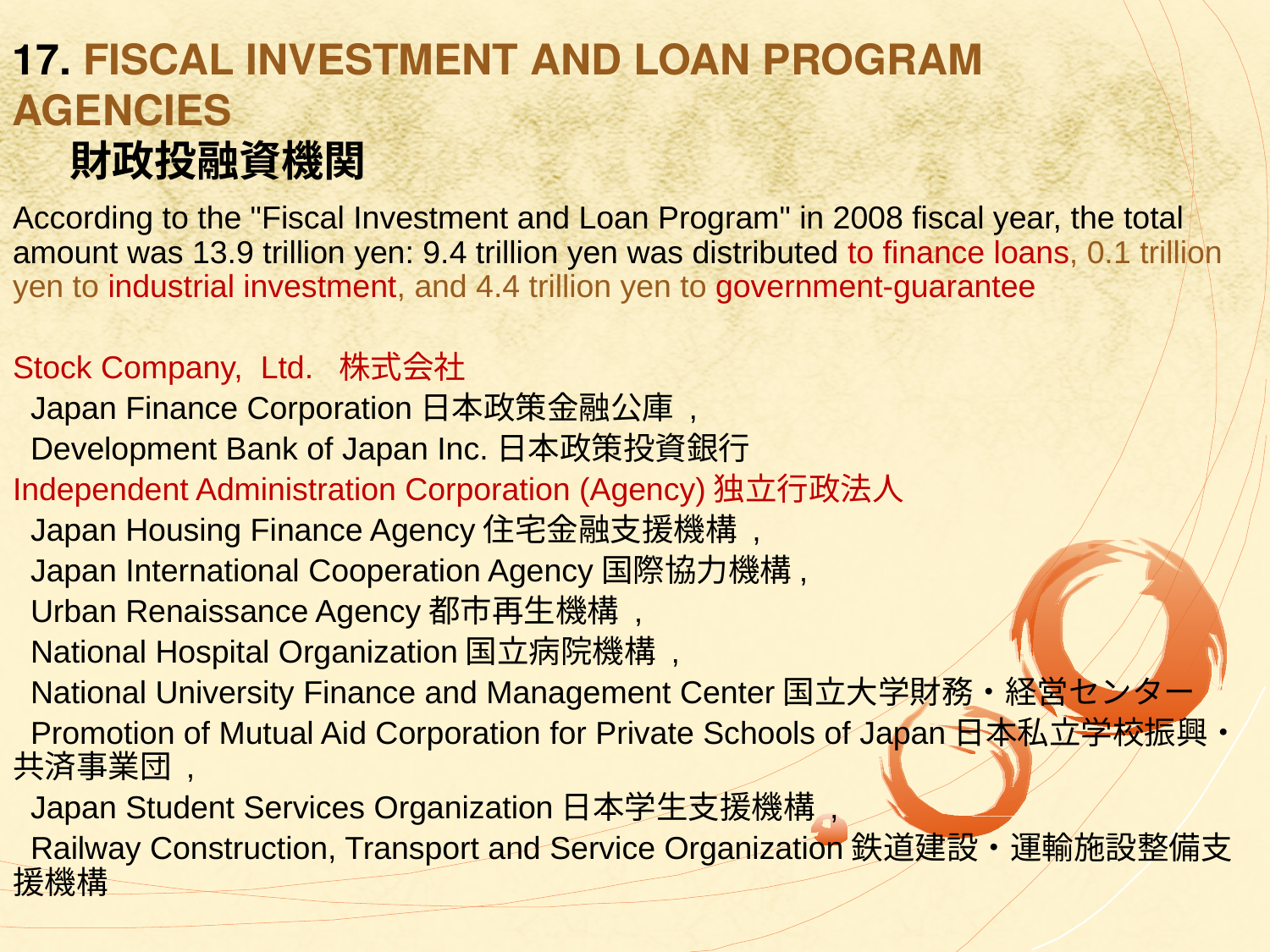

17. Fiscal Investment and Loan Program agencies　
      財政投融資機関
According to the "Fiscal Investment and Loan Program" in 2008 fiscal year, the total amount was 13.9 trillion yen: 9.4 trillion yen was distributed to finance loans, 0.1 trillion yen to industrial investment, and 4.4 trillion yen to government-guarantee

Stock Company,  Ltd.  株式会社
  Japan Finance Corporation日本政策金融公庫 ,
  Development Bank of Japan Inc.日本政策投資銀行
Independent Administration Corporation (Agency)独立行政法人
  Japan Housing Finance Agency住宅金融支援機構 ,
  Japan International Cooperation Agency国際協力機構,
  Urban Renaissance Agency都市再生機構 ,
  National Hospital Organization国立病院機構 ,
  National University Finance and Management Center国立大学財務・経営センター
  Promotion of Mutual Aid Corporation for Private Schools of Japan日本私立学校振興・共済事業団 ,
  Japan Student Services Organization日本学生支援機構 ,
  Railway Construction, Transport and Service Organization鉄道建設・運輸施設整備支援機構